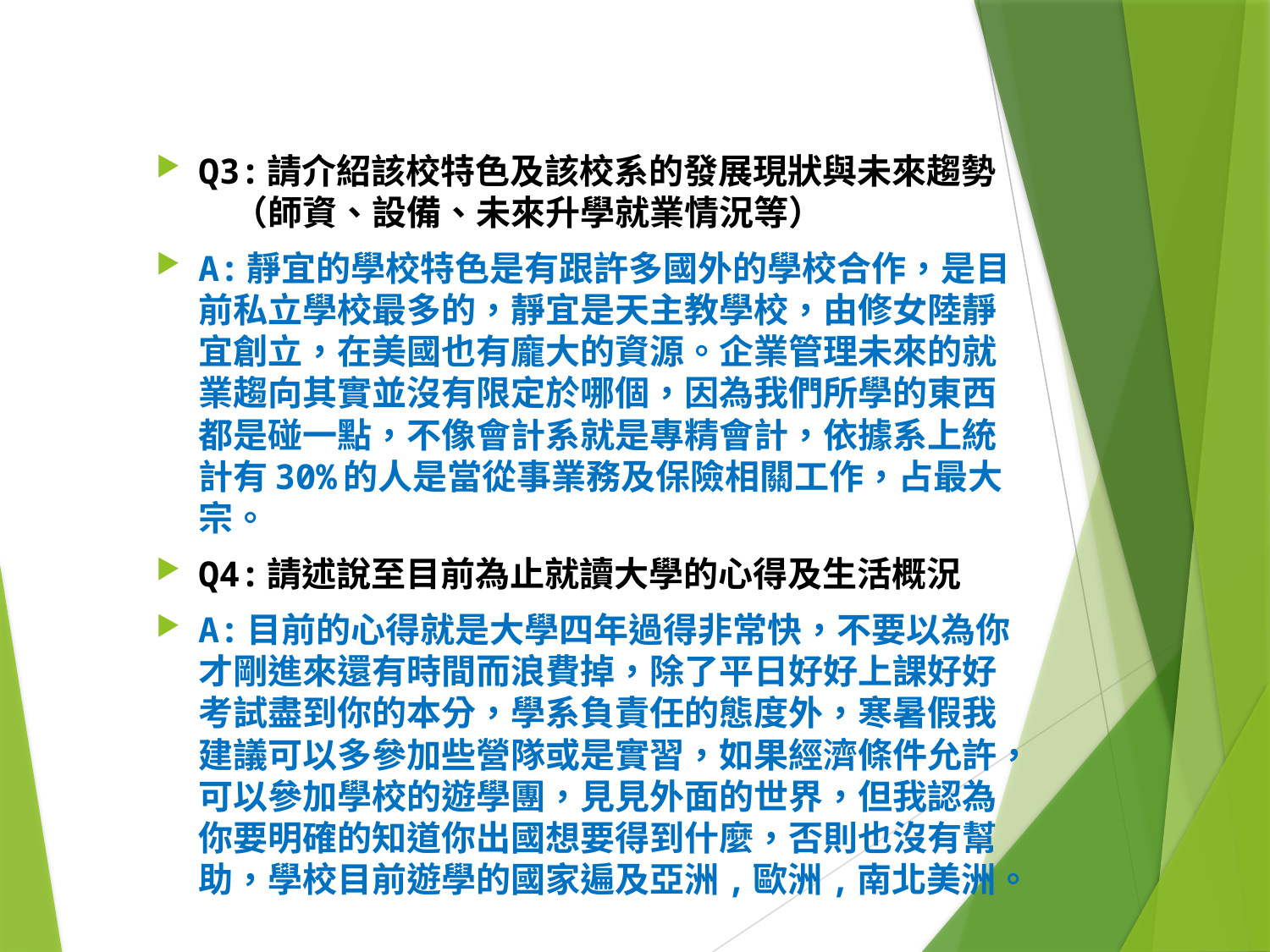

Q3:請介紹該校特色及該校系的發展現狀與未來趨勢　（師資、設備、未來升學就業情況等）
A:靜宜的學校特色是有跟許多國外的學校合作，是目前私立學校最多的，靜宜是天主教學校，由修女陸靜宜創立，在美國也有龐大的資源。企業管理未來的就業趨向其實並沒有限定於哪個，因為我們所學的東西都是碰一點，不像會計系就是專精會計，依據系上統計有30%的人是當從事業務及保險相關工作，占最大宗。
Q4:請述說至目前為止就讀大學的心得及生活概況
A:目前的心得就是大學四年過得非常快，不要以為你才剛進來還有時間而浪費掉，除了平日好好上課好好考試盡到你的本分，學系負責任的態度外，寒暑假我建議可以多參加些營隊或是實習，如果經濟條件允許，可以參加學校的遊學團，見見外面的世界，但我認為你要明確的知道你出國想要得到什麼，否則也沒有幫助，學校目前遊學的國家遍及亞洲,歐洲,南北美洲。